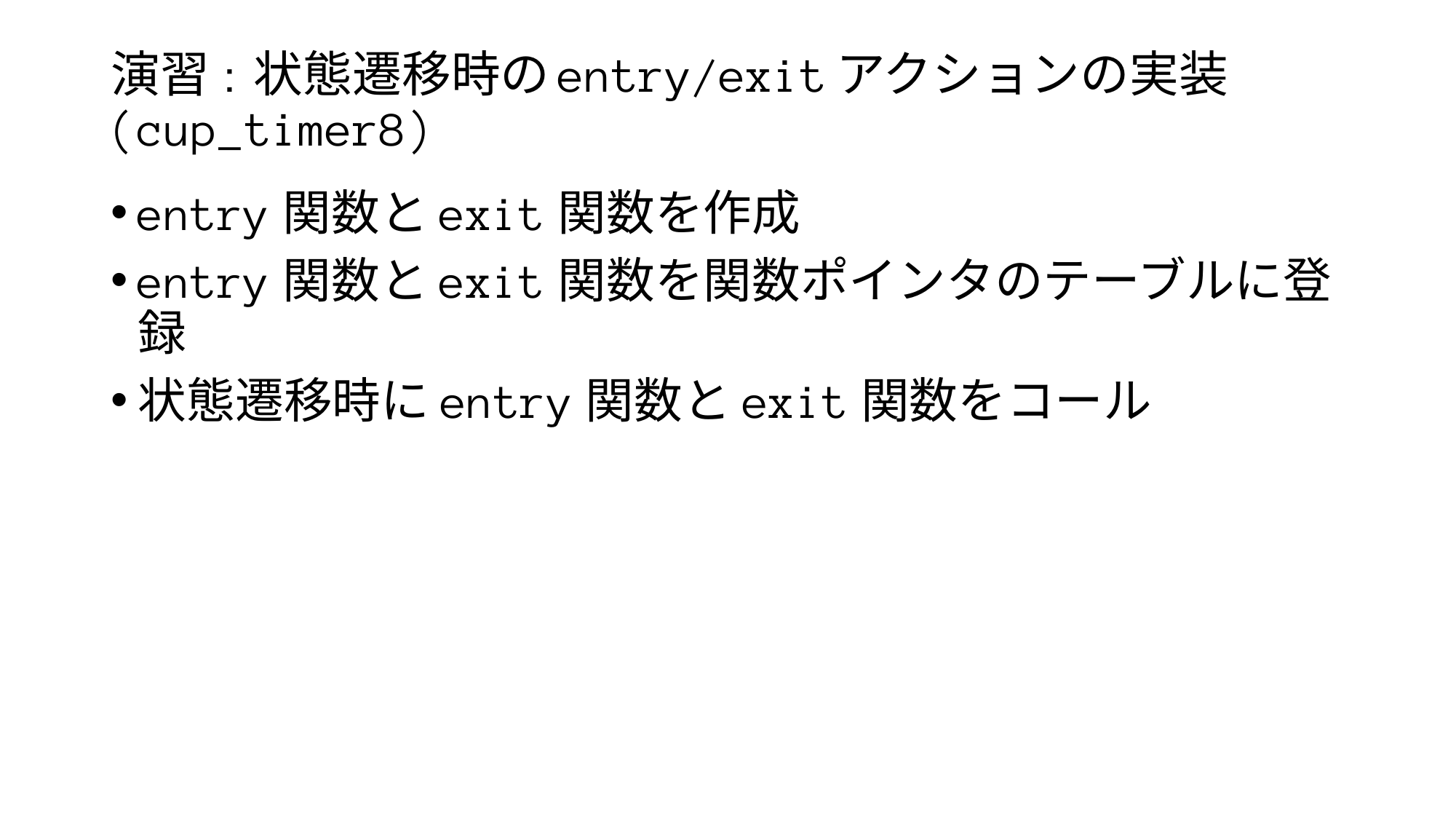

# 演習:状態遷移時のentry/exitアクションの実装(cup_timer8)
entry関数とexit関数を作成
entry関数とexit関数を関数ポインタのテーブルに登録
状態遷移時にentry関数とexit関数をコール